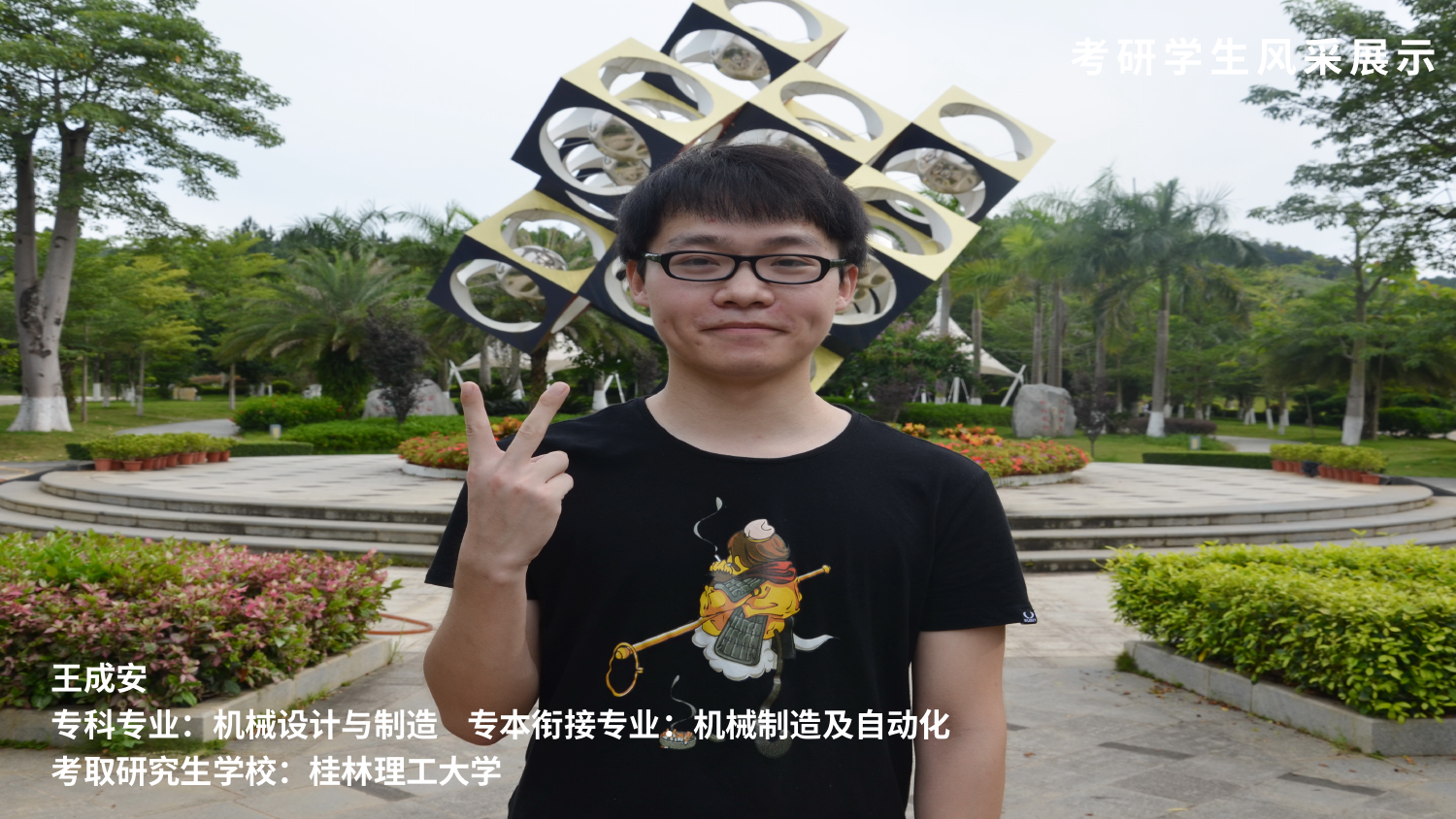

考研学生风采展示
      王成安
      专科专业：机械设计与制造    专本衔接专业：机械制造及自动化
      考取研究生学校：桂林理工大学
延时符